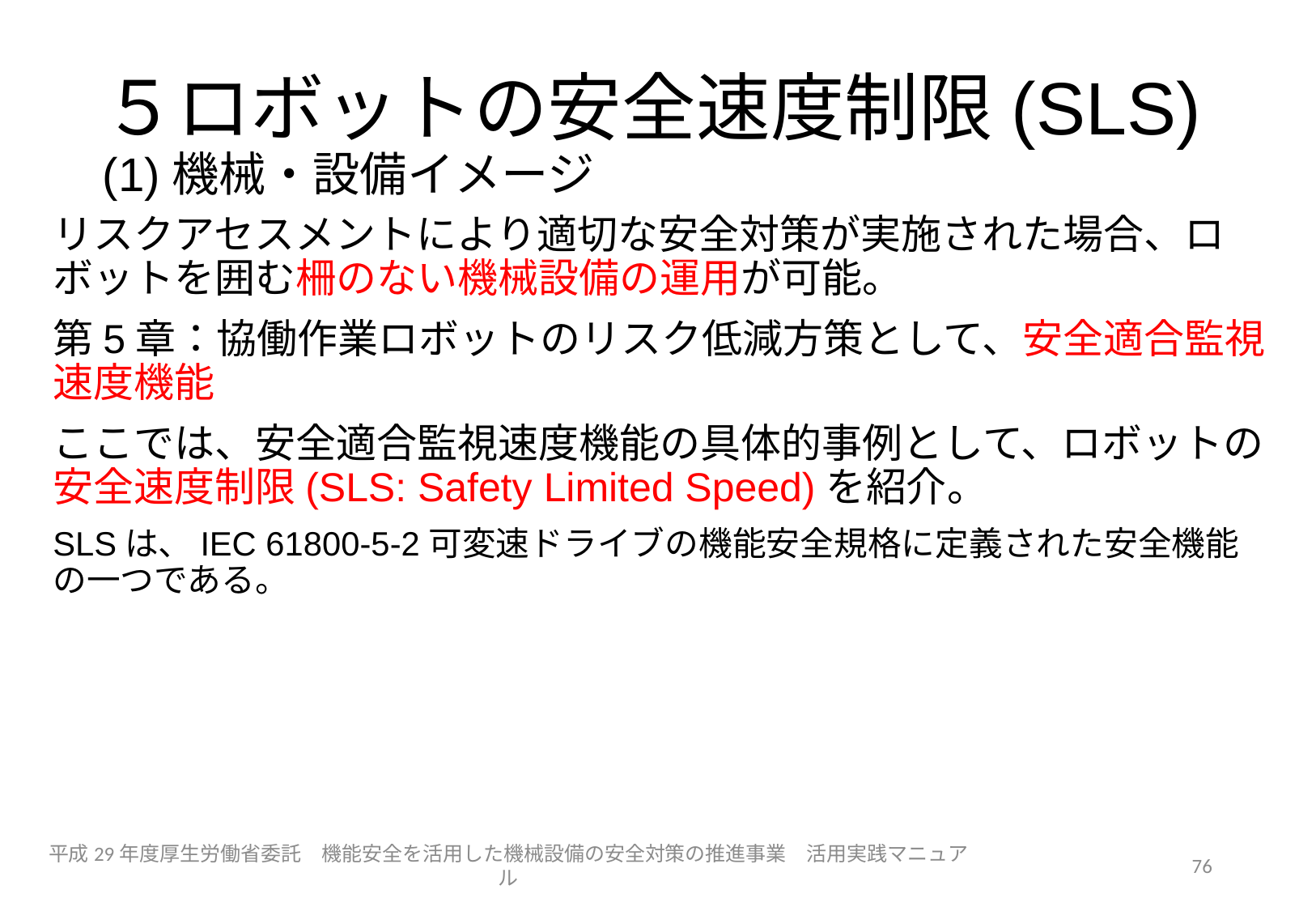

# ５ロボットの安全速度制限(SLS) (1)機械・設備イメージ
リスクアセスメントにより適切な安全対策が実施された場合、ロボットを囲む柵のない機械設備の運用が可能。
第5章：協働作業ロボットのリスク低減方策として、安全適合監視速度機能
ここでは、安全適合監視速度機能の具体的事例として、ロボットの安全速度制限(SLS: Safety Limited Speed)を紹介。
SLSは、IEC 61800-5-2可変速ドライブの機能安全規格に定義された安全機能の一つである。
平成29年度厚生労働省委託　機能安全を活用した機械設備の安全対策の推進事業　活用実践マニュアル
76